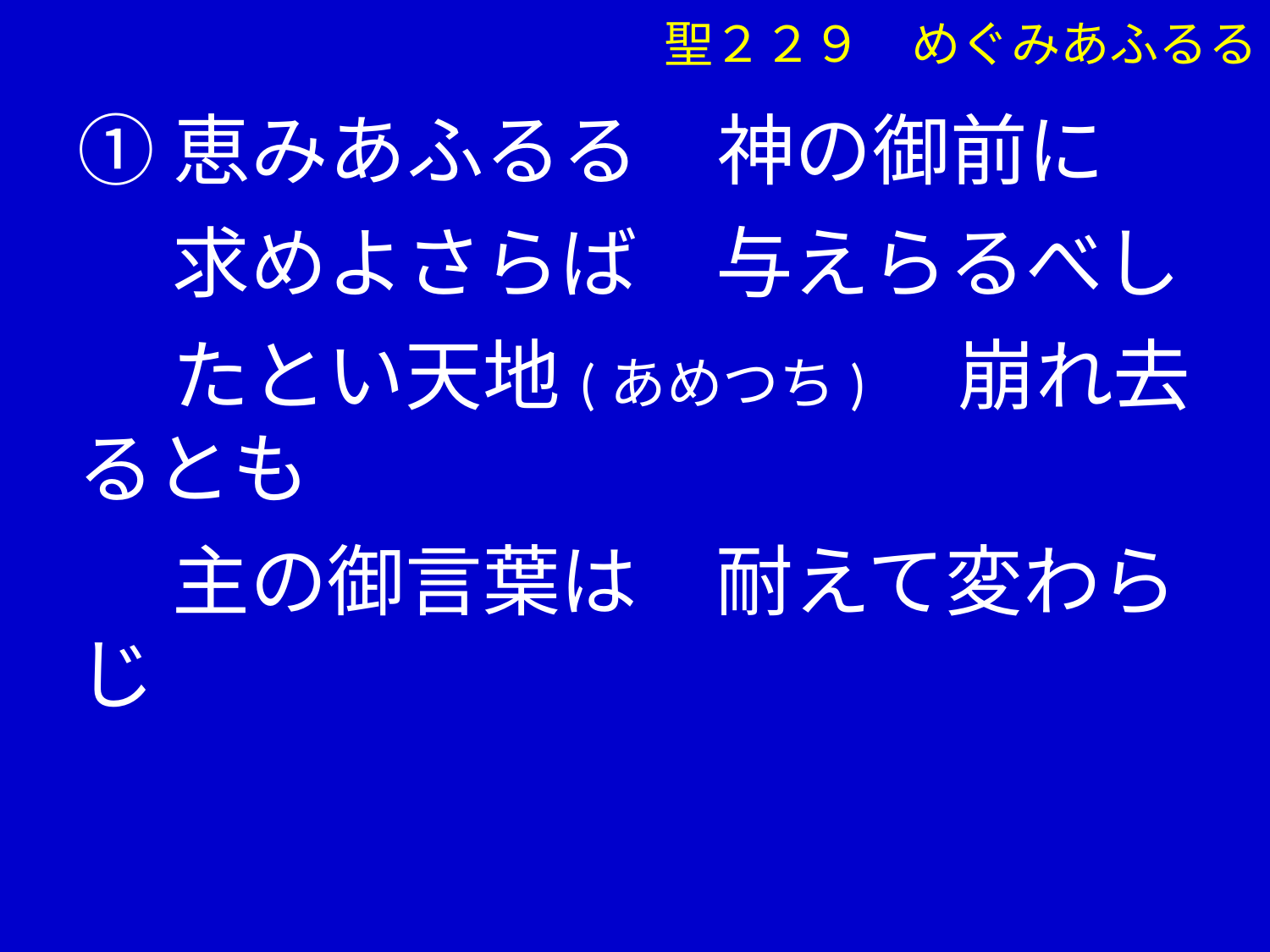

①恵みあふるる　神の御前に
　 求めよさらば　与えらるべし
　 たとい天地(あめつち)　崩れ去るとも
　 主の御言葉は　耐えて変わらじ
聖２２９　めぐみあふるる